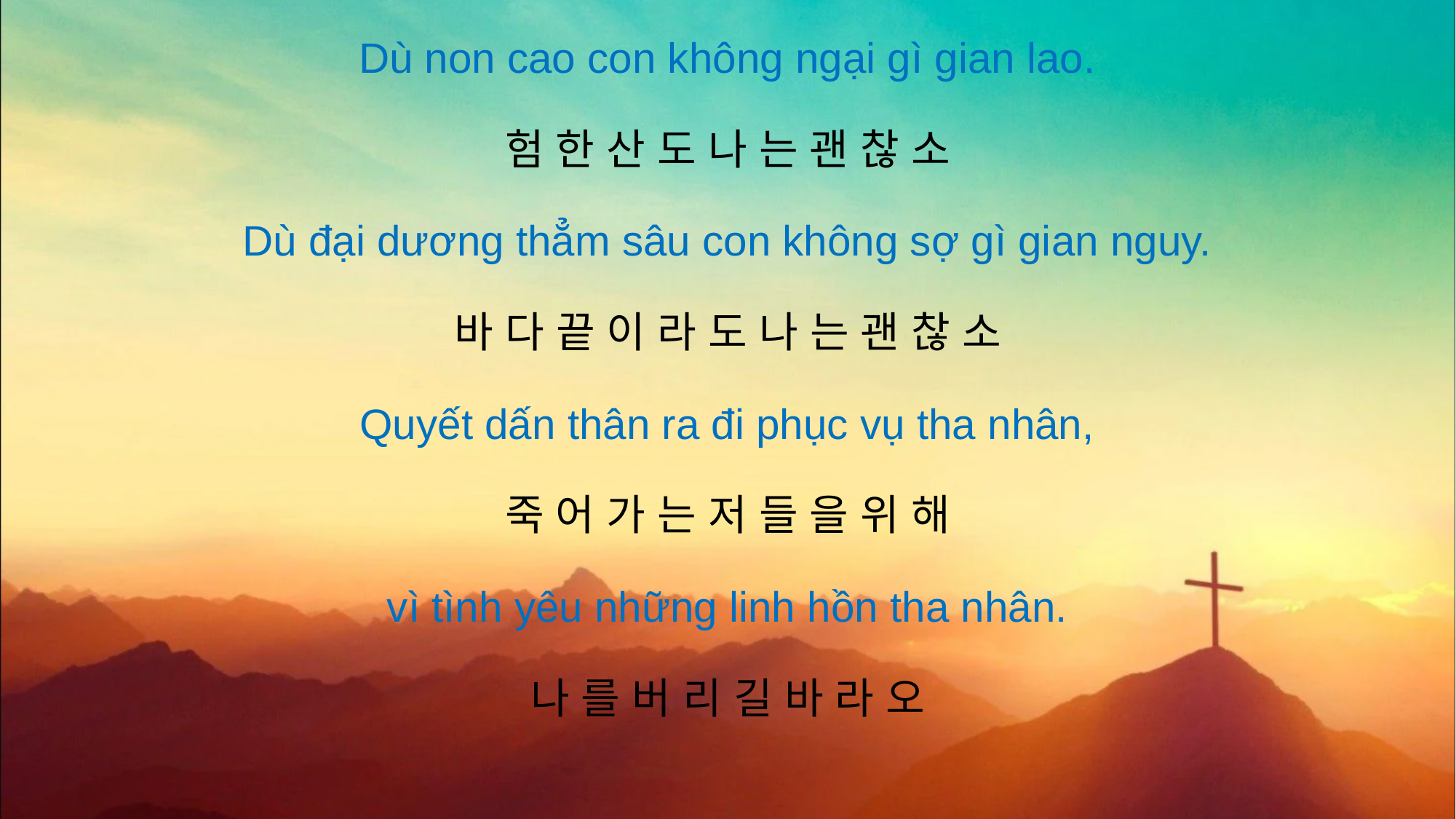

Dù non cao con không ngại gì gian lao.
험 한 산 도 나 는 괜 찮 소
Dù đại dương thẳm sâu con không sợ gì gian nguy.
바 다 끝 이 라 도 나 는 괜 찮 소
Quyết dấn thân ra đi phục vụ tha nhân,
죽 어 가 는 저 들 을 위 해
vì tình yêu những linh hồn tha nhân.
나 를 버 리 길 바 라 오